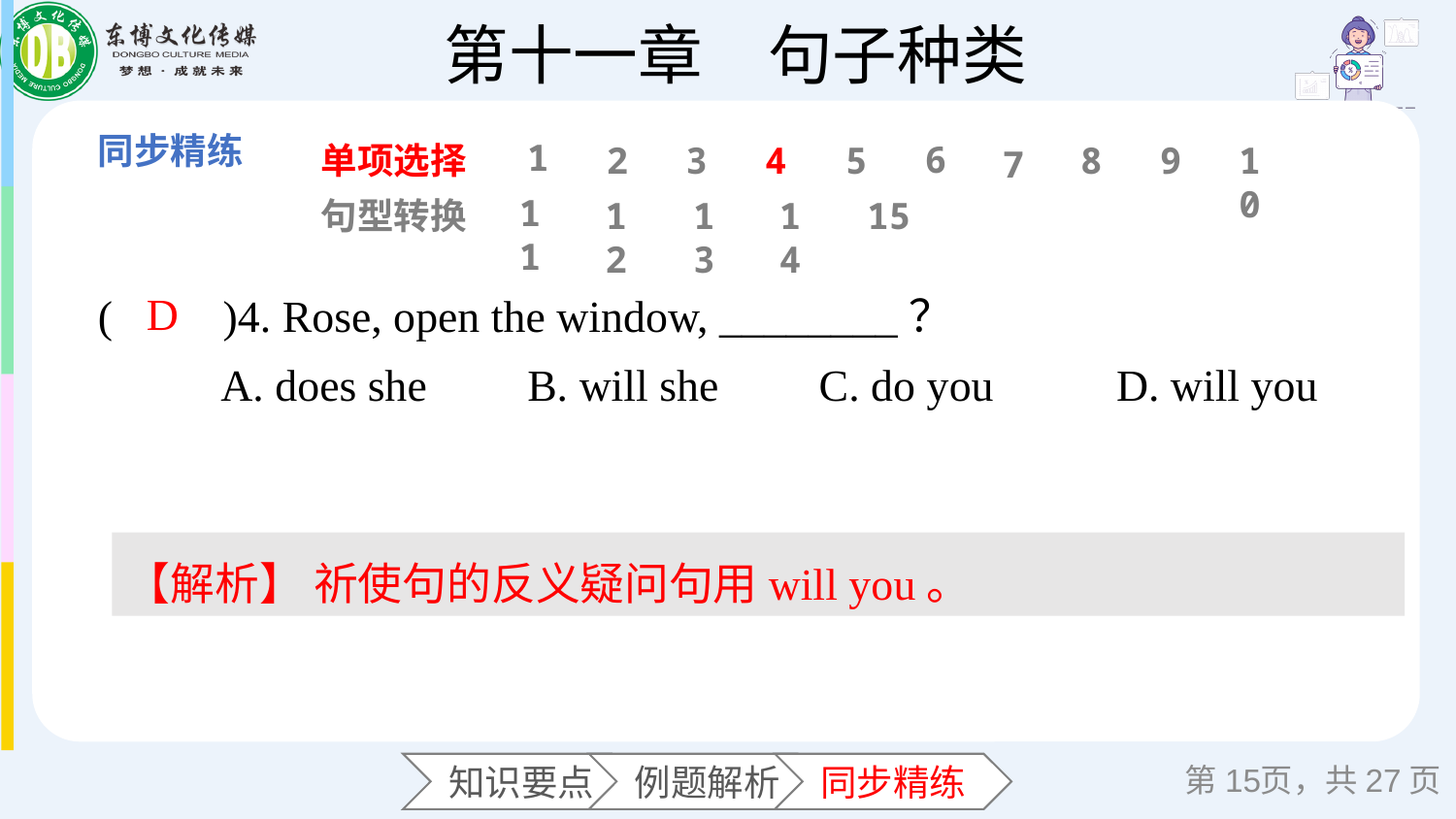

1
6
单项选择
2
3
4
5
8
9
10
7
11
句型转换
12
13
14
15
(　　)4. Rose, open the window, ________？
           A. does she         B. will she         C. do you           D. will you
D
【解析】 祈使句的反义疑问句用will you。
第15页，共27页